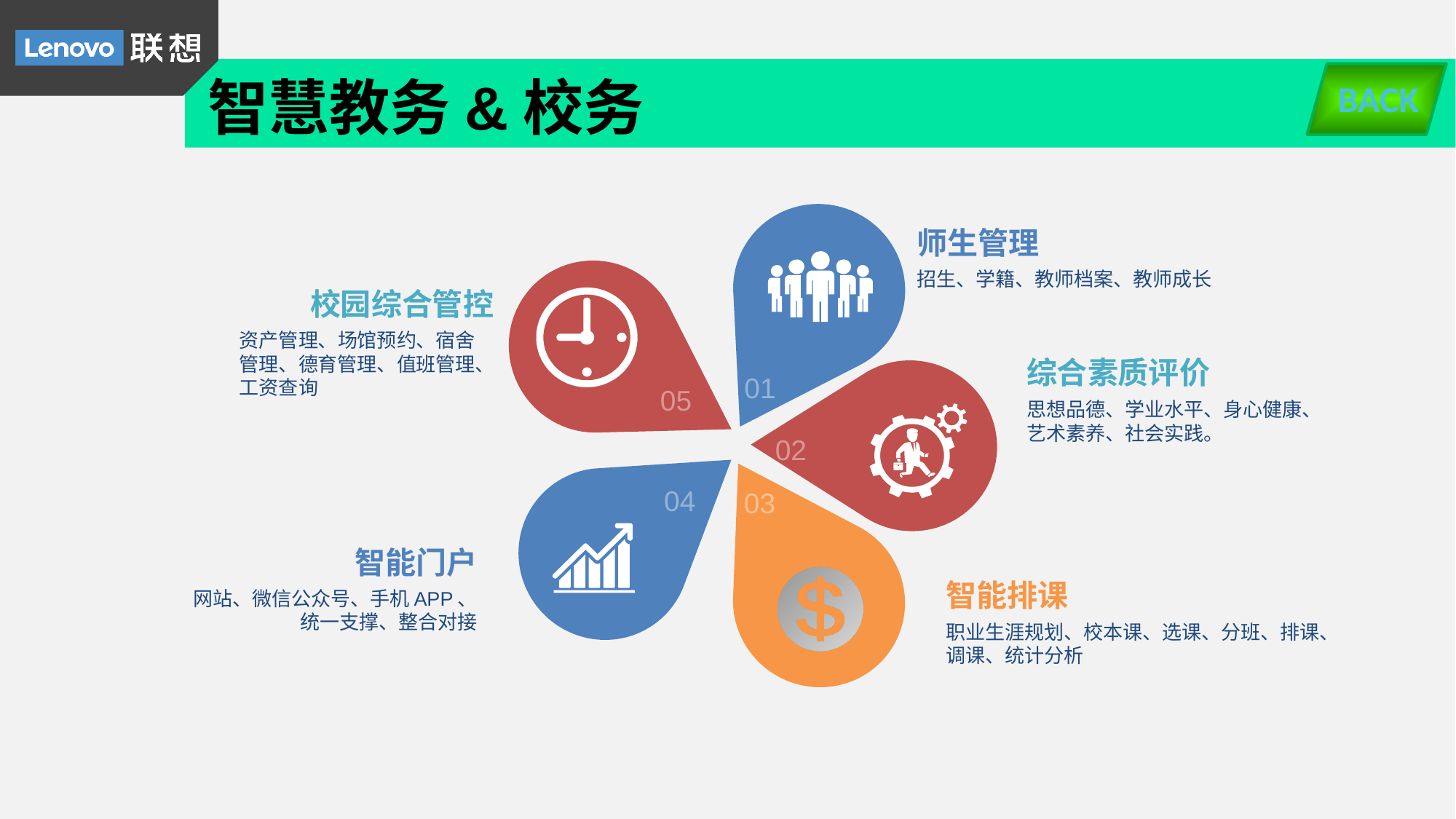

BACK
智慧教务&校务

师生管理

招生、学籍、教师档案、教师成长

校园综合管控

资产管理、场馆预约、宿舍管理、德育管理、值班管理、工资查询

综合素质评价
01
05
思想品德、学业水平、身心健康、
艺术素养、社会实践。

02
04
03

智能门户

智能排课
网站、微信公众号、手机APP、
统一支撑、整合对接
职业生涯规划、校本课、选课、分班、排课、调课、统计分析